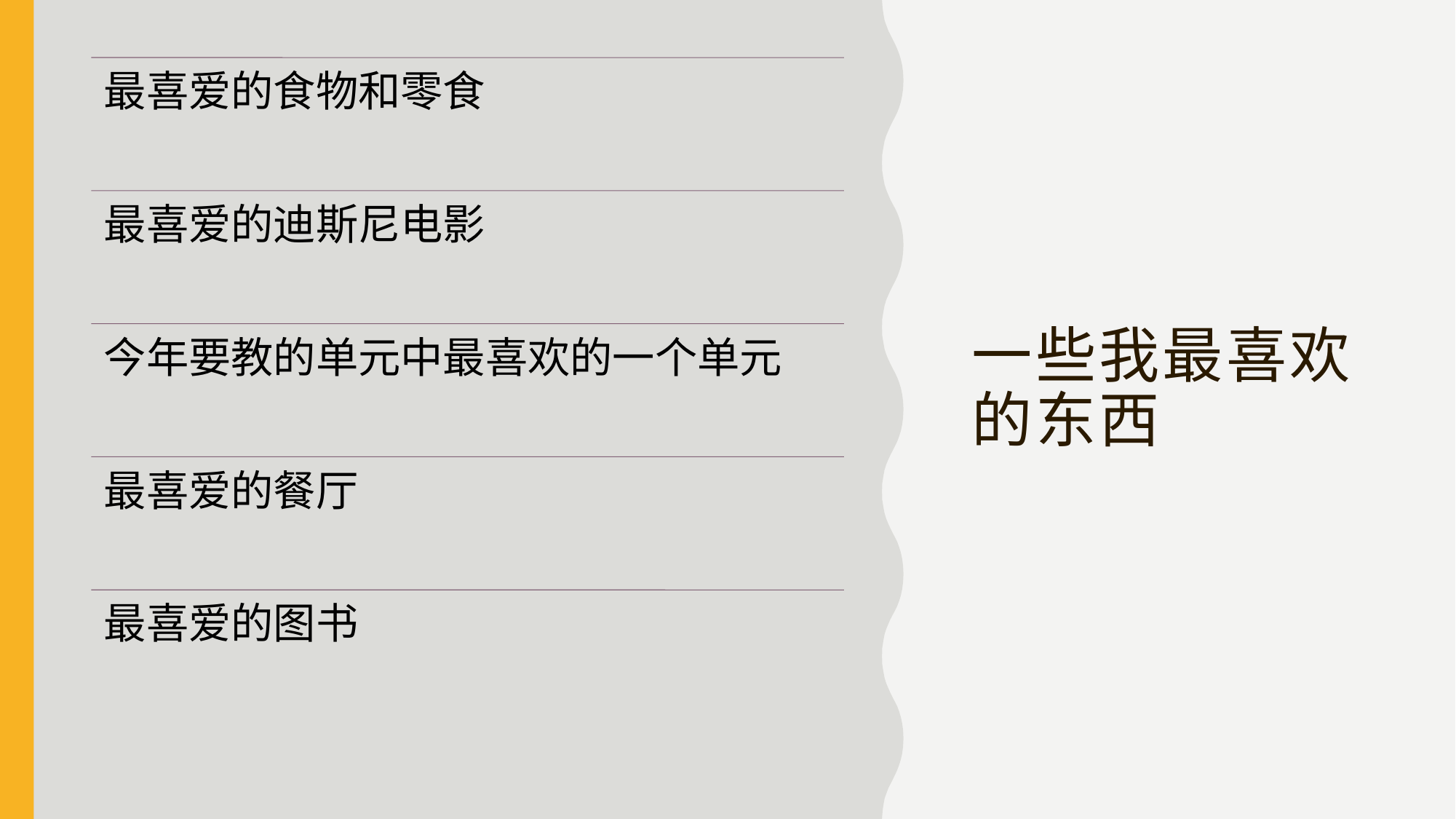

最喜爱的食物和零食
最喜爱的迪斯尼电影
今年要教的单元中最喜欢的一个单元
最喜爱的餐厅
最喜爱的图书
# 一些我最喜欢的东西